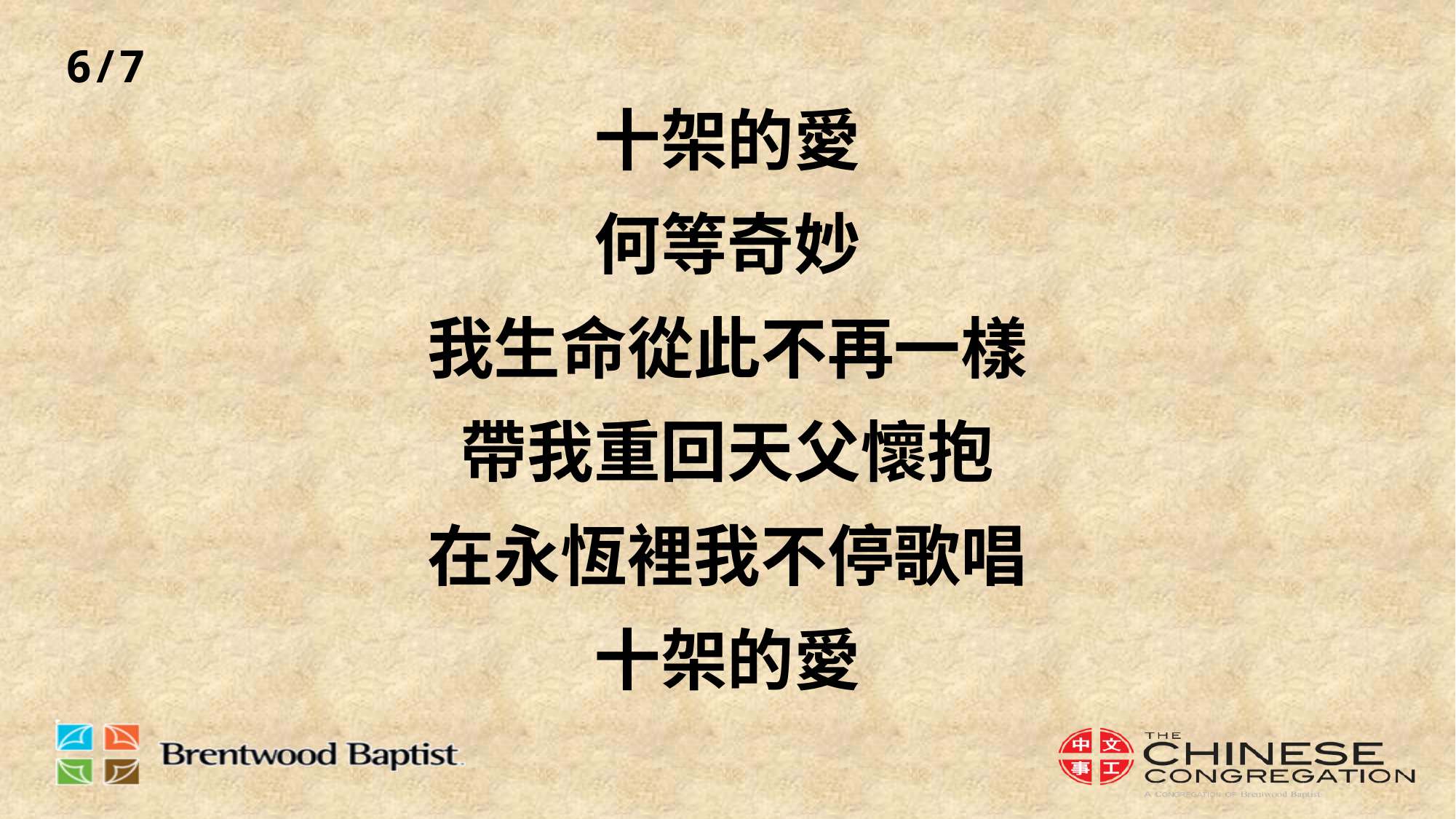

6/7
# 十架的愛 何等奇妙 我生命從此不再一樣 帶我重回天父懷抱 在永恆裡我不停歌唱 十架的愛